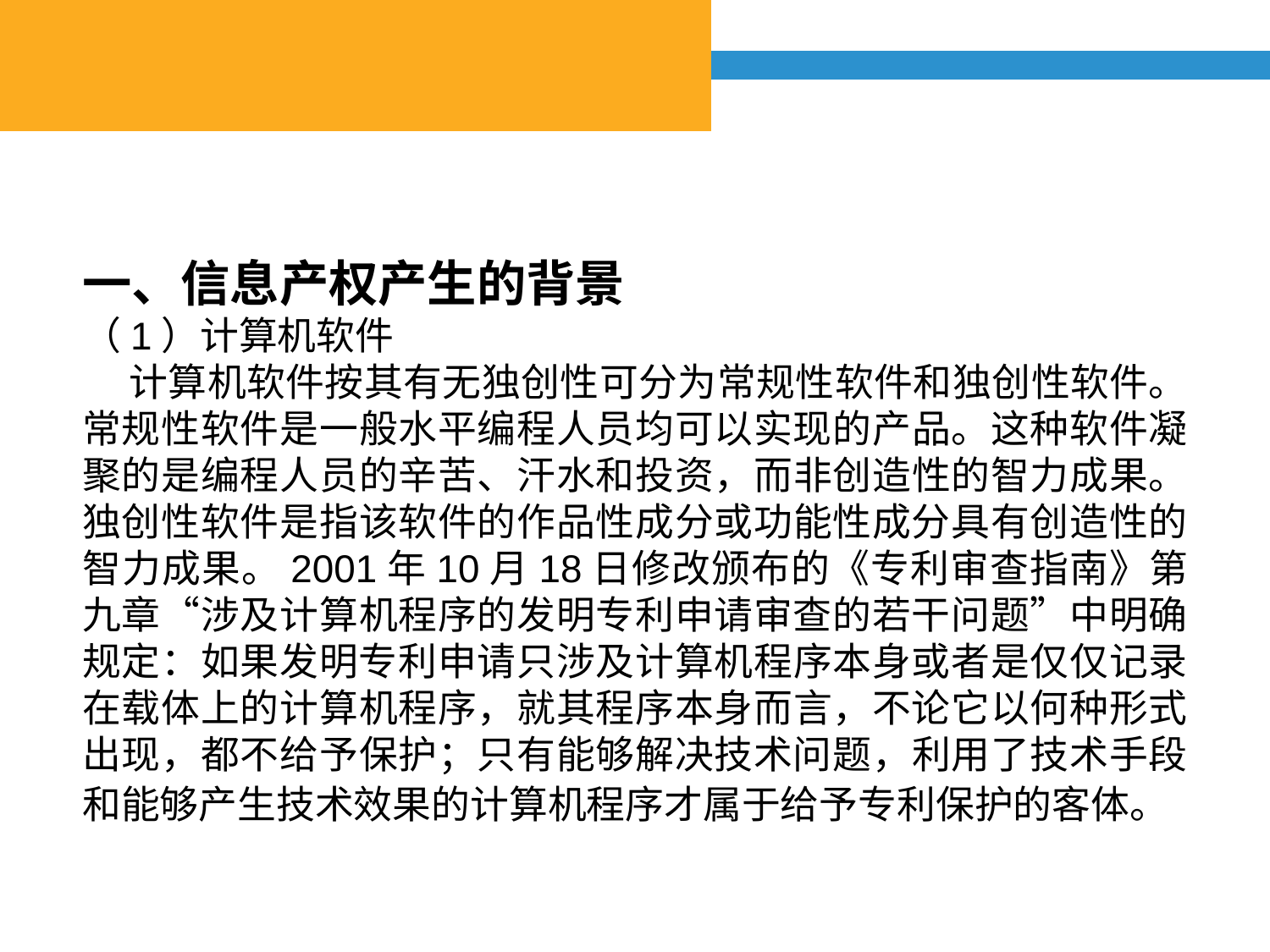

一、信息产权产生的背景
（1）计算机软件
    计算机软件按其有无独创性可分为常规性软件和独创性软件。常规性软件是一般水平编程人员均可以实现的产品。这种软件凝聚的是编程人员的辛苦、汗水和投资，而非创造性的智力成果。独创性软件是指该软件的作品性成分或功能性成分具有创造性的智力成果。2001年10月18日修改颁布的《专利审查指南》第九章“涉及计算机程序的发明专利申请审查的若干问题”中明确规定：如果发明专利申请只涉及计算机程序本身或者是仅仅记录在载体上的计算机程序，就其程序本身而言，不论它以何种形式出现，都不给予保护；只有能够解决技术问题，利用了技术手段和能够产生技术效果的计算机程序才属于给予专利保护的客体。